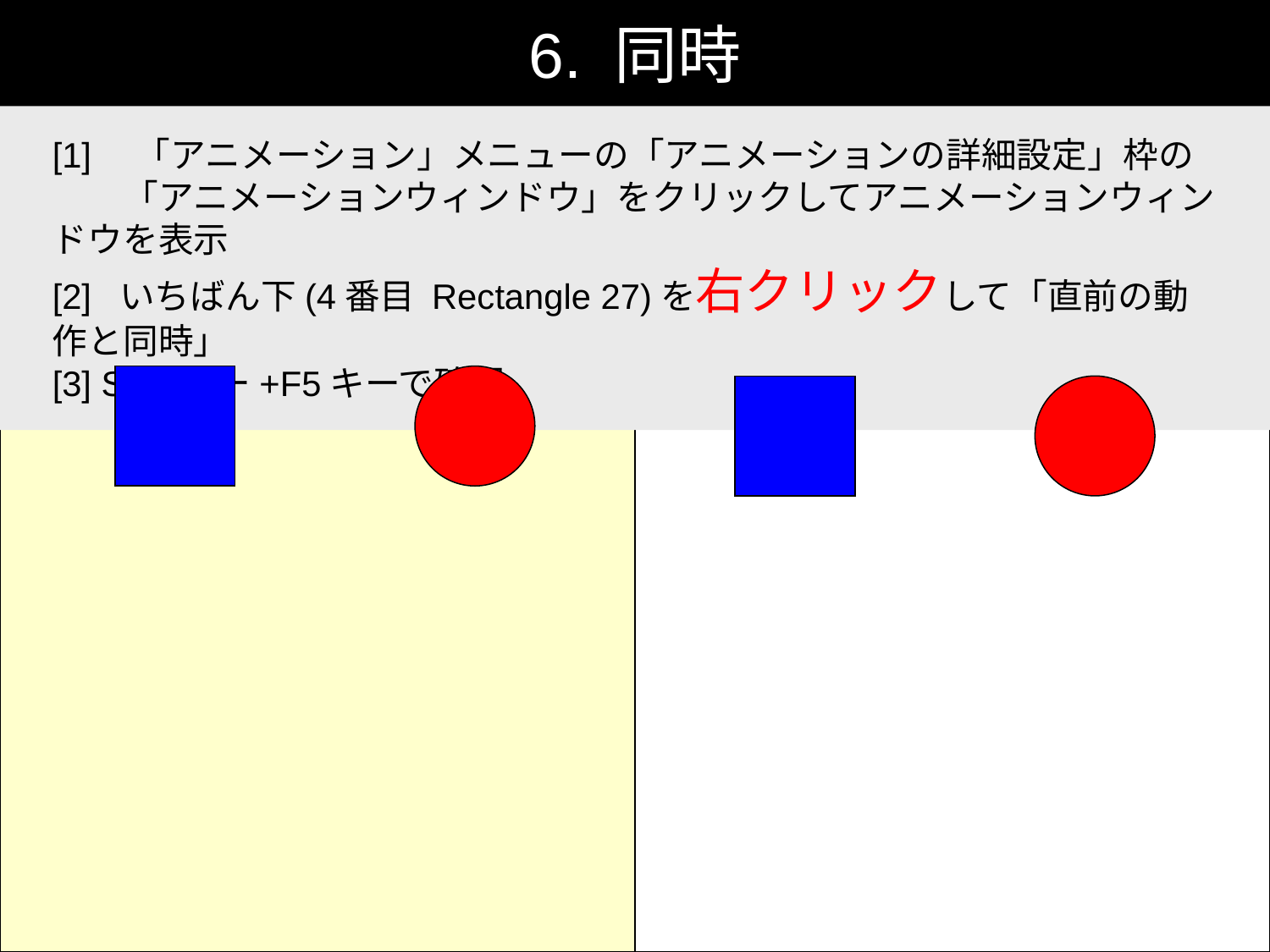

6. 同時
[1]　「アニメーション」メニューの「アニメーションの詳細設定」枠の
　　「アニメーションウィンドウ」をクリックしてアニメーションウィンドウを表示
[2]  いちばん下(4番目 Rectangle 27)を右クリックして「直前の動作と同時」
[3] Shiftキー+F5キーで確認